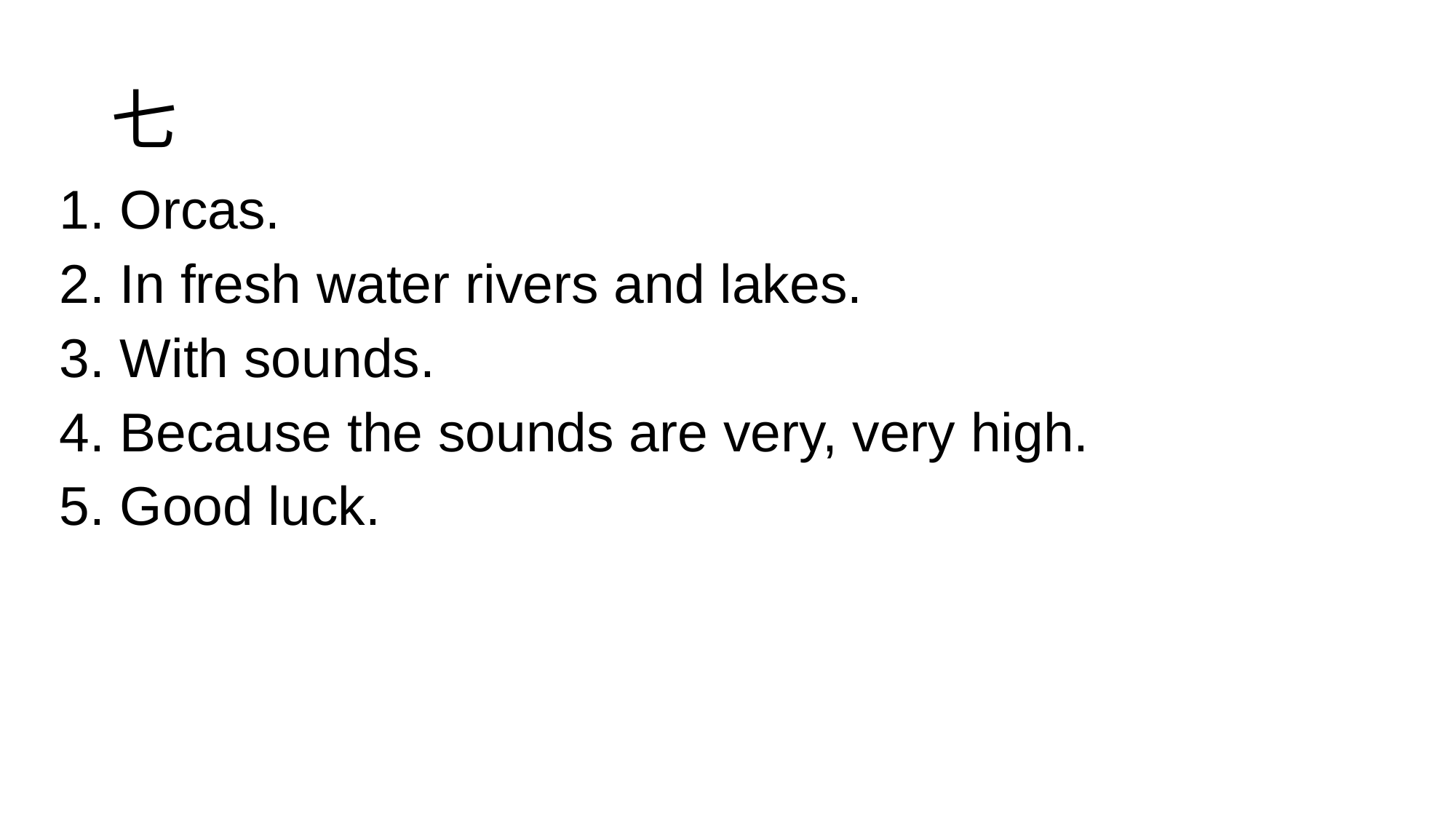

# 七
1. Orcas.
2. In fresh water rivers and lakes.
3. With sounds.
4. Because the sounds are very, very high.
5. Good luck.